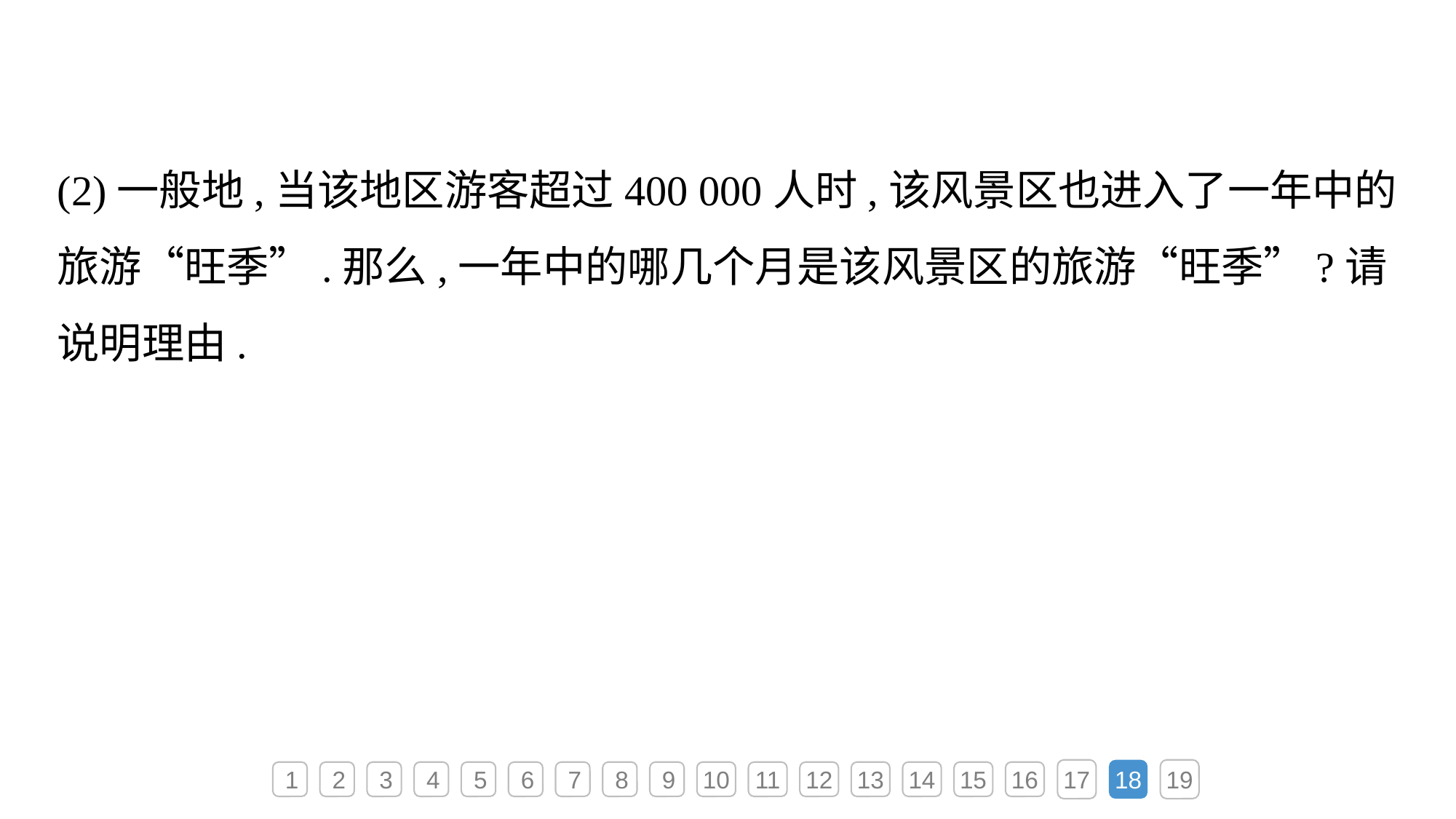

(2)一般地,当该地区游客超过400 000人时,该风景区也进入了一年中的旅游“旺季”.那么,一年中的哪几个月是该风景区的旅游“旺季”?请说明理由.
17
18
19
1
2
3
4
5
6
7
8
9
10
11
12
13
14
15
16